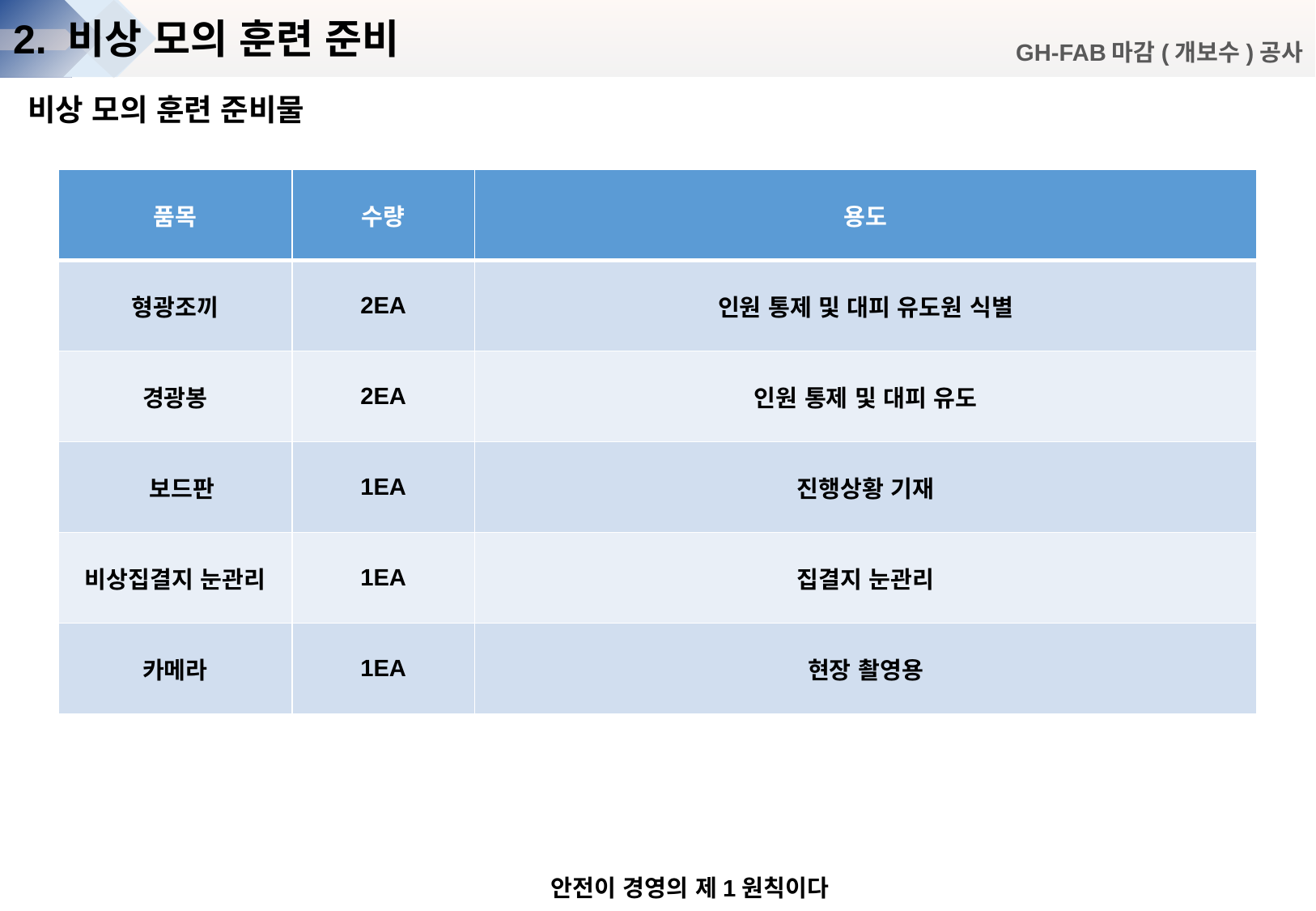

2. 비상 모의 훈련 준비
GH-FAB마감(개보수)공사
비상 모의 훈련 준비물
| 품목 | 수량 | 용도 |
| --- | --- | --- |
| 형광조끼 | 2EA | 인원 통제 및 대피 유도원 식별 |
| 경광봉 | 2EA | 인원 통제 및 대피 유도 |
| 보드판 | 1EA | 진행상황 기재 |
| 비상집결지 눈관리 | 1EA | 집결지 눈관리 |
| 카메라 | 1EA | 현장 촬영용 |